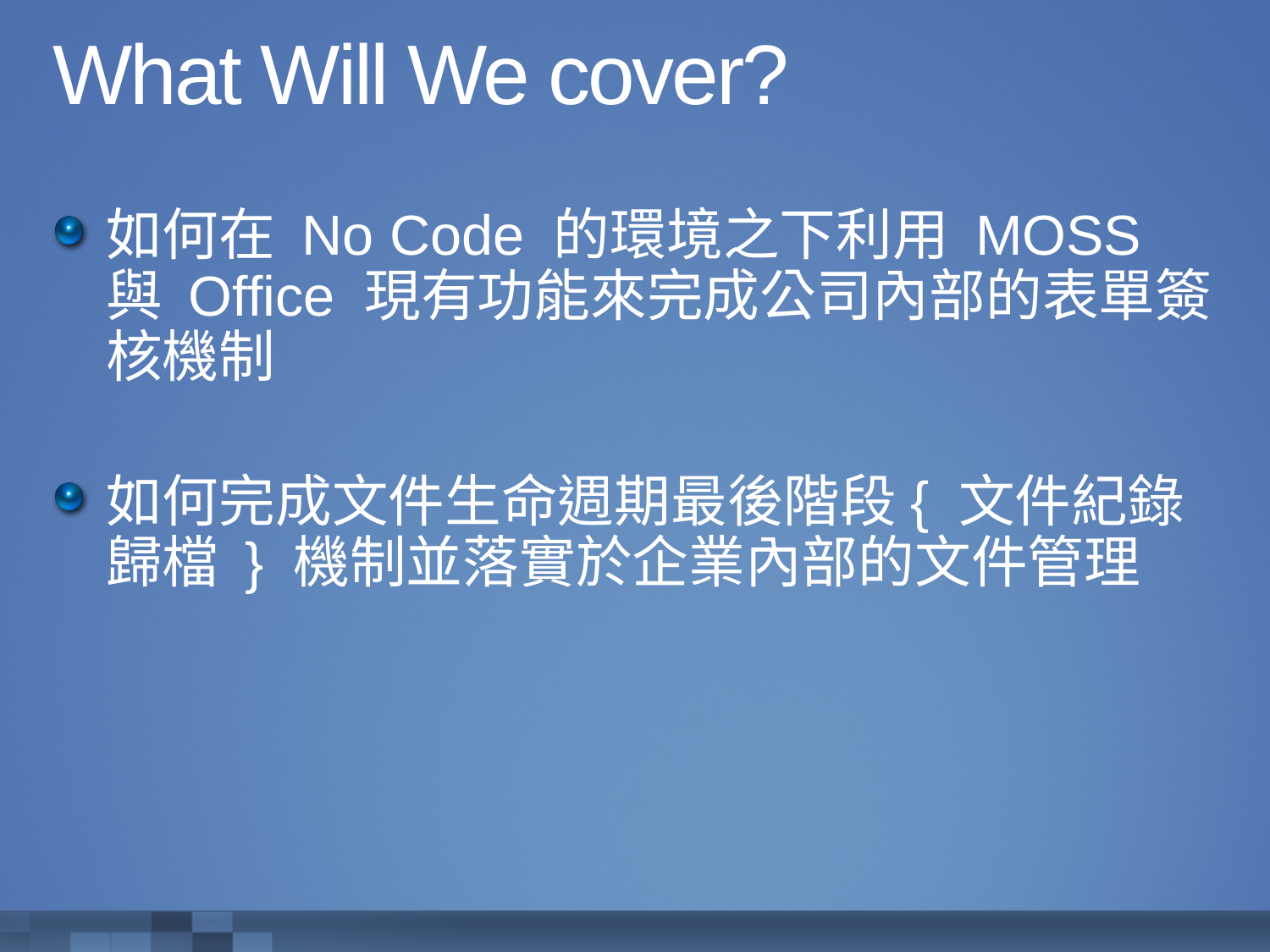

# What Will We cover?
如何在 No Code 的環境之下利用 MOSS 與 Office 現有功能來完成公司內部的表單簽核機制

如何完成文件生命週期最後階段{ 文件紀錄歸檔 } 機制並落實於企業內部的文件管理